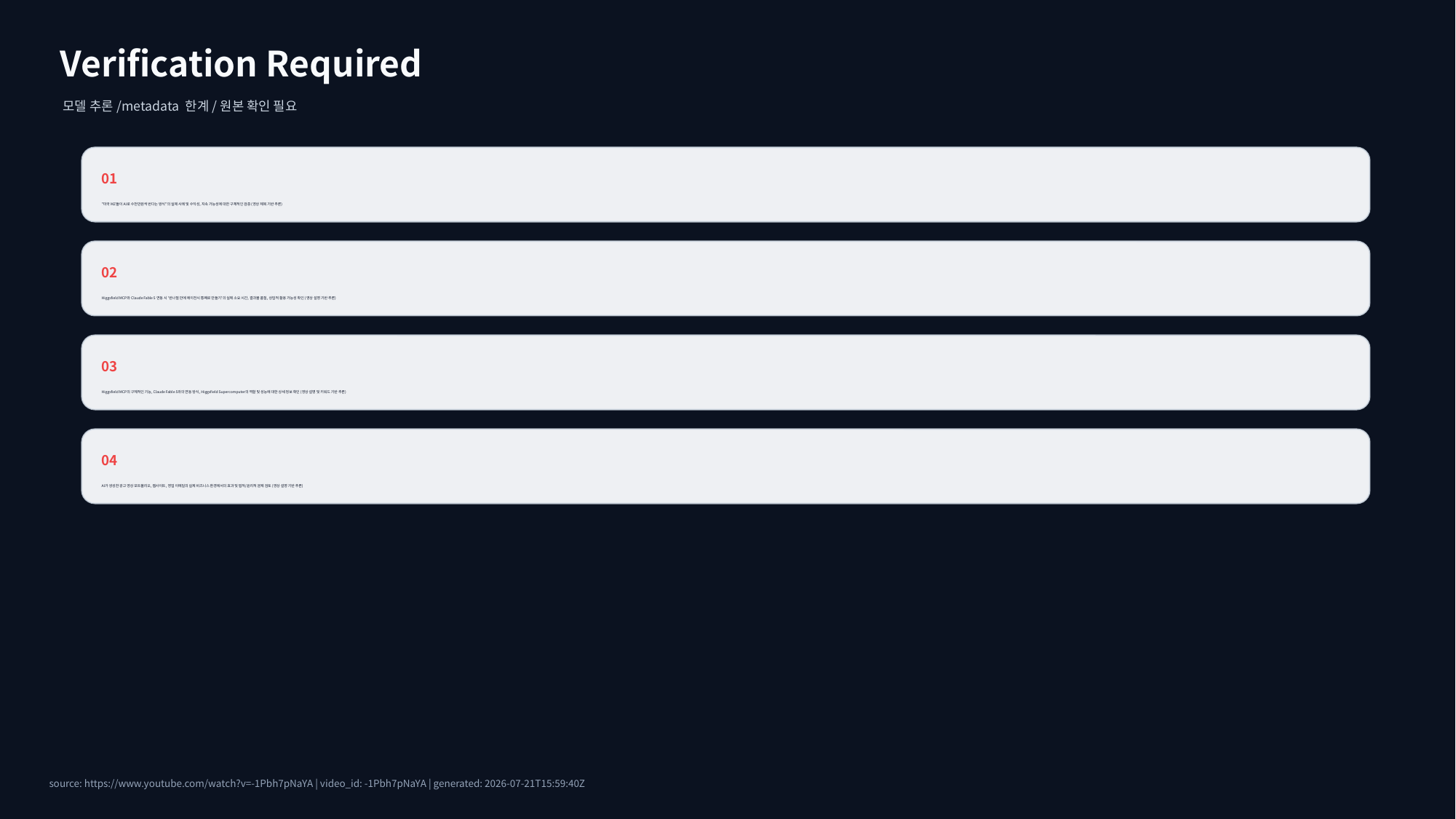

Verification Required
모델 추론/metadata 한계/원본 확인 필요

01
"미국 MZ들이 AI로 수천만원씩 번다는 방식"의 실제 사례 및 수익성, 지속 가능성에 대한 구체적인 검증 (영상 제목 기반 추론)

02
Higgsfield MCP와 Claude Fable 5 연동 시 '반나절 만에 에이전시 통째로 만들기'의 실제 소요 시간, 결과물 품질, 상업적 활용 가능성 확인 (영상 설명 기반 추론)

03
Higgsfield MCP의 구체적인 기능, Claude Fable 5와의 연동 방식, Higgsfield Supercomputer의 역할 및 성능에 대한 상세 정보 확인 (영상 설명 및 키워드 기반 추론)

04
AI가 생성한 광고 영상 포트폴리오, 웹사이트, 영업 이메일의 실제 비즈니스 환경에서의 효과 및 법적/윤리적 문제 검토 (영상 설명 기반 추론)
source: https://www.youtube.com/watch?v=-1Pbh7pNaYA | video_id: -1Pbh7pNaYA | generated: 2026-07-21T15:59:40Z